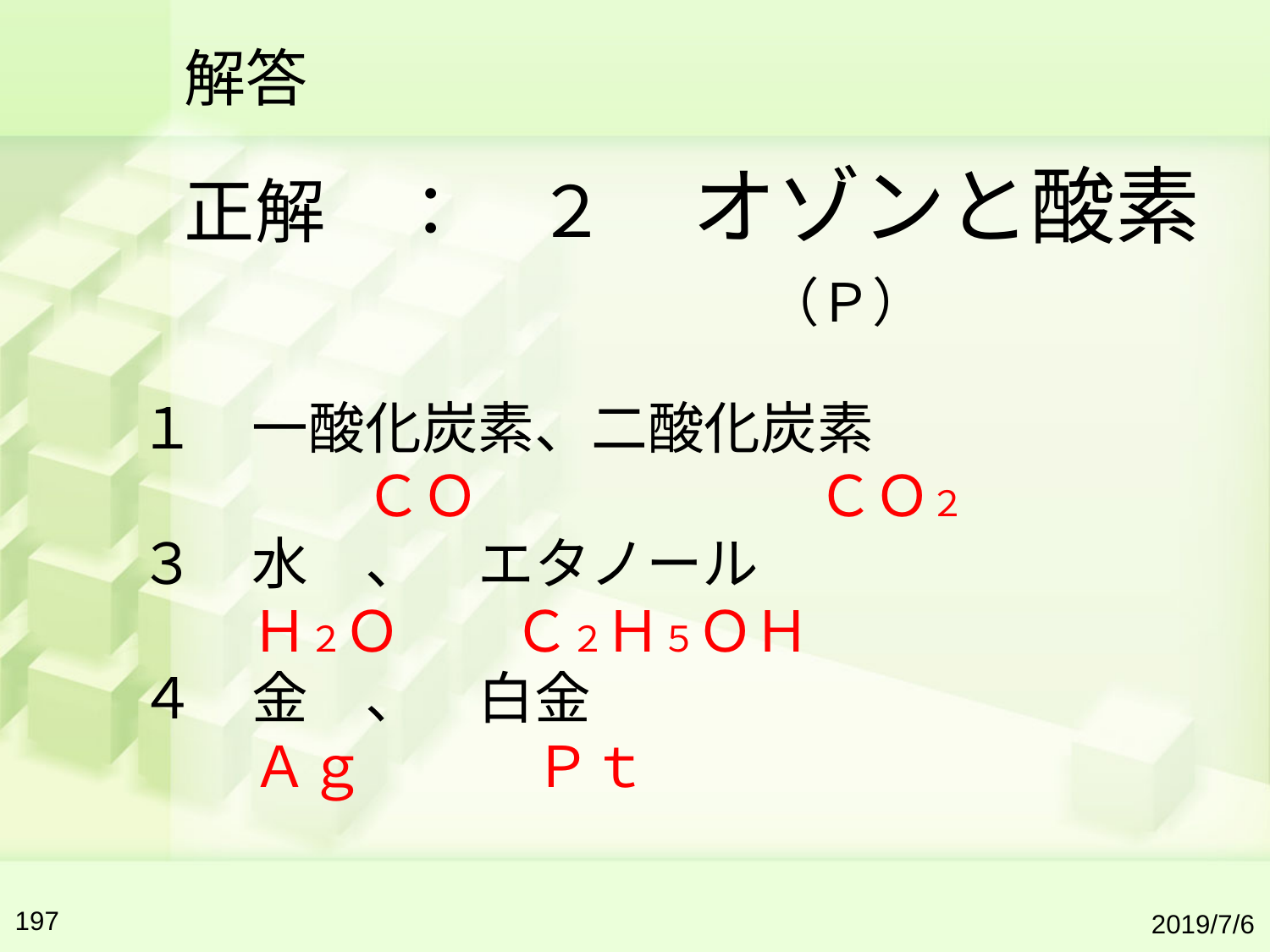

# 解答
正解　：　２　オゾンと酸素
　　　　　　　　　　　（Ｐ）

１　一酸化炭素、二酸化炭素
　　　　ＣＯ　　　　　　ＣＯ２
３　水　、　エタノール
　　Ｈ２Ｏ　　Ｃ２Ｈ５ＯＨ
４　金　、　白金
　　Ａｇ　　　Ｐｔ
197
2019/7/6